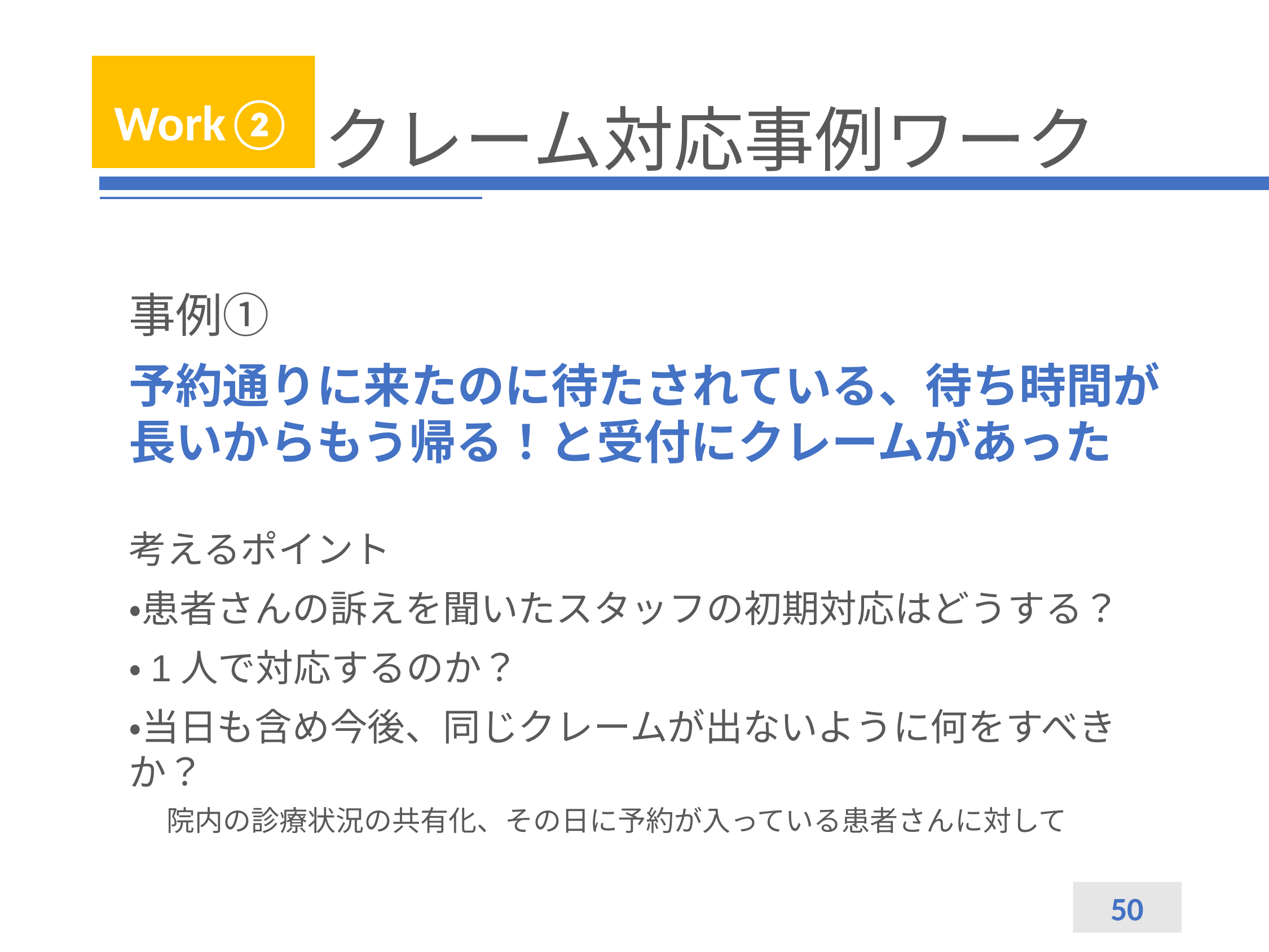

# クレーム対応事例ワーク
Work②
事例①
予約通りに来たのに待たされている、待ち時間が長いからもう帰る！と受付にクレームがあった
考えるポイント
・患者さんの訴えを聞いたスタッフの初期対応はどうする？
・1人で対応するのか？
・当日も含め今後、同じクレームが出ないように何をすべきか？
　院内の診療状況の共有化、その日に予約が入っている患者さんに対して

50